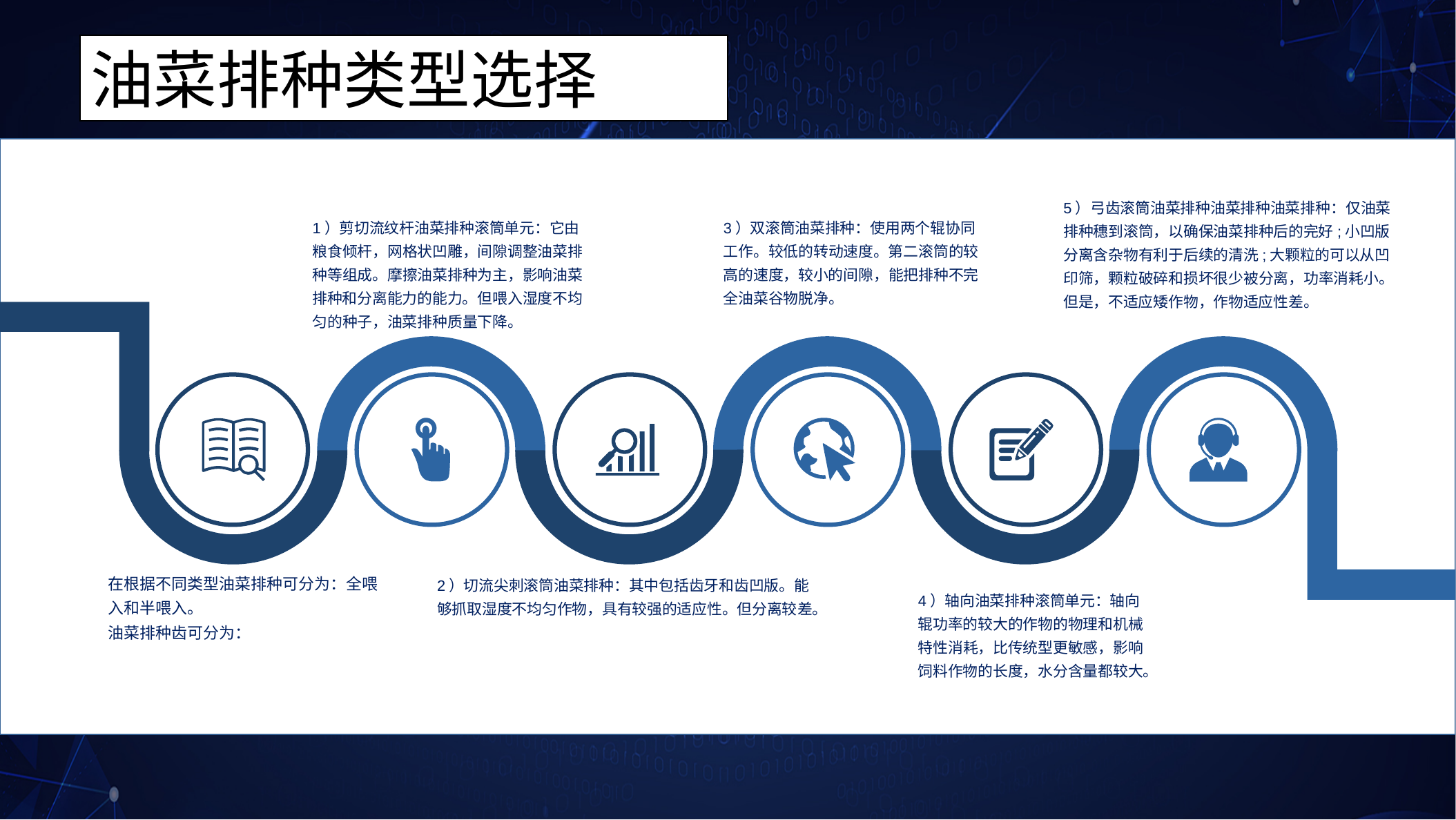

油菜排种类型选择
5）弓齿滚筒油菜排种油菜排种油菜排种：仅油菜排种穗到滚筒，以确保油菜排种后的完好;小凹版分离含杂物有利于后续的清洗;大颗粒的可以从凹印筛，颗粒破碎和损坏很少被分离，功率消耗小。但是，不适应矮作物，作物适应性差。
3）双滚筒油菜排种：使用两个辊协同工作。较低的转动速度。第二滚筒的较高的速度，较小的间隙，能把排种不完全油菜谷物脱净。

1）剪切流纹杆油菜排种滚筒单元：它由粮食倾杆，网格状凹雕，间隙调整油菜排种等组成。摩擦油菜排种为主，影响油菜排种和分离能力的能力。但喂入湿度不均匀的种子，油菜排种质量下降。

在根据不同类型油菜排种可分为：全喂入和半喂入。
油菜排种齿可分为：
2）切流尖刺滚筒油菜排种：其中包括齿牙和齿凹版。能够抓取湿度不均匀作物，具有较强的适应性。但分离较差。

4）轴向油菜排种滚筒单元：轴向辊功率的较大的作物的物理和机械特性消耗，比传统型更敏感，影响饲料作物的长度，水分含量都较大。